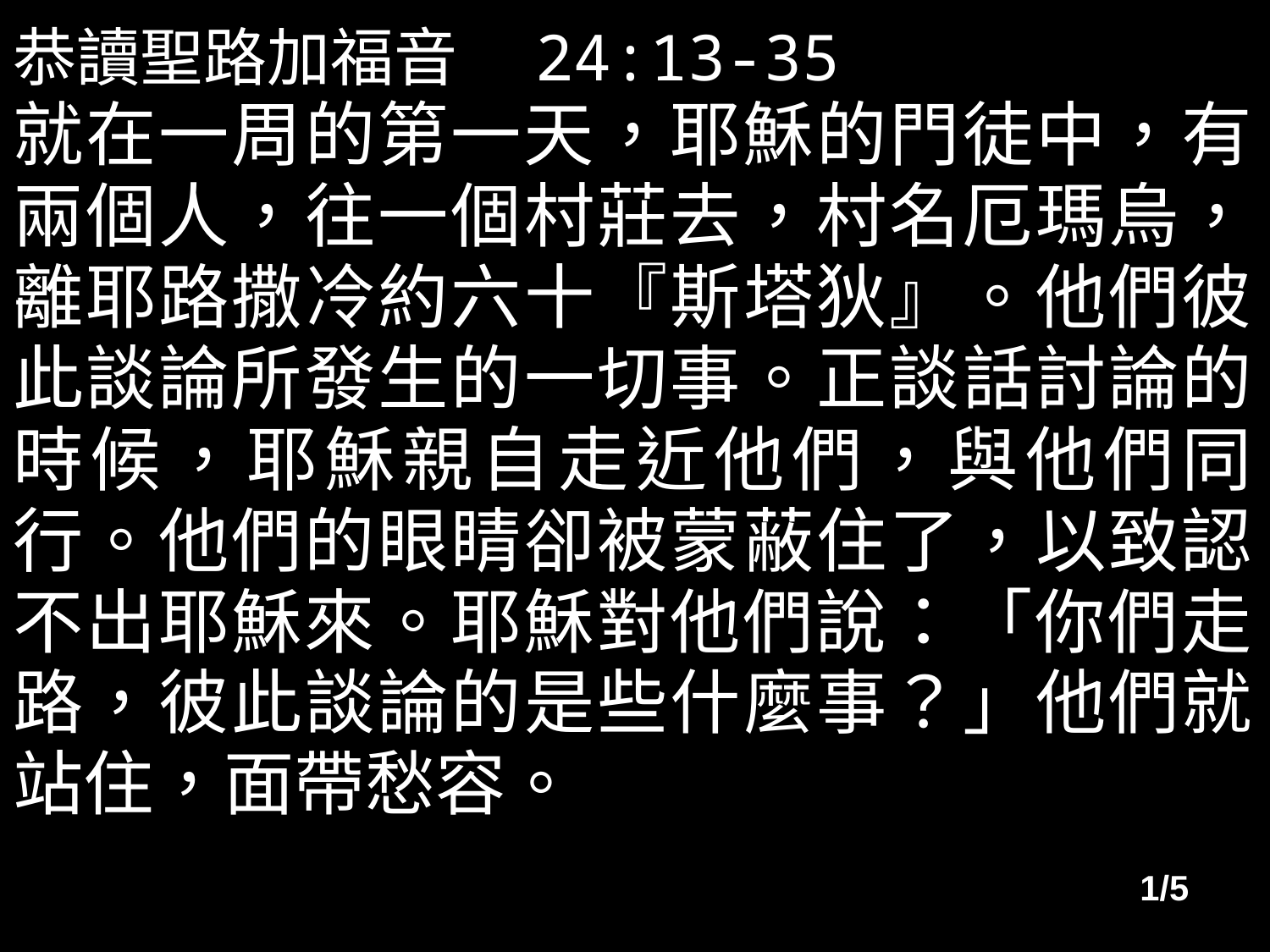

恭讀聖路加福音　24:13-35
就在一周的第一天，耶穌的門徒中，有兩個人，往一個村莊去，村名厄瑪烏，離耶路撒冷約六十『斯塔狄』。他們彼此談論所發生的一切事。正談話討論的時候，耶穌親自走近他們，與他們同行。他們的眼睛卻被蒙蔽住了，以致認不出耶穌來。耶穌對他們說：「你們走路，彼此談論的是些什麼事？」他們就站住，面帶愁容。
1/5